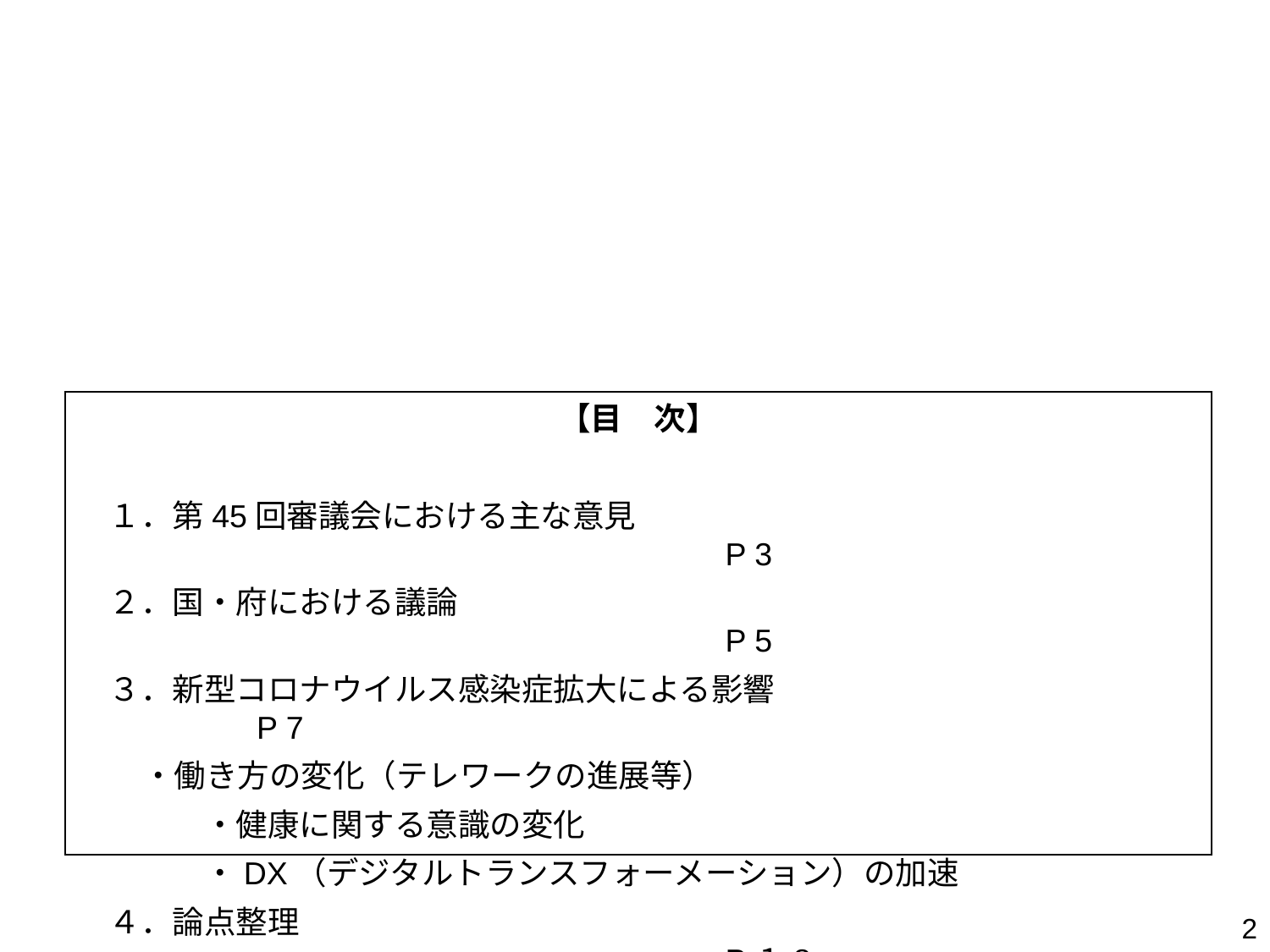

【目　次】

　１．第45回審議会における主な意見									P 3
　２．国・府における議論											P 5
　３．新型コロナウイルス感染症拡大による影響　 	　　　　　　　　　　　　　　　P 7
        ・働き方の変化（テレワークの進展等）
　　　　・健康に関する意識の変化
　　　　・DX（デジタルトランスフォーメーション）の加速
　４．論点整理						　　　　　　　			　　　　　	P１8
2